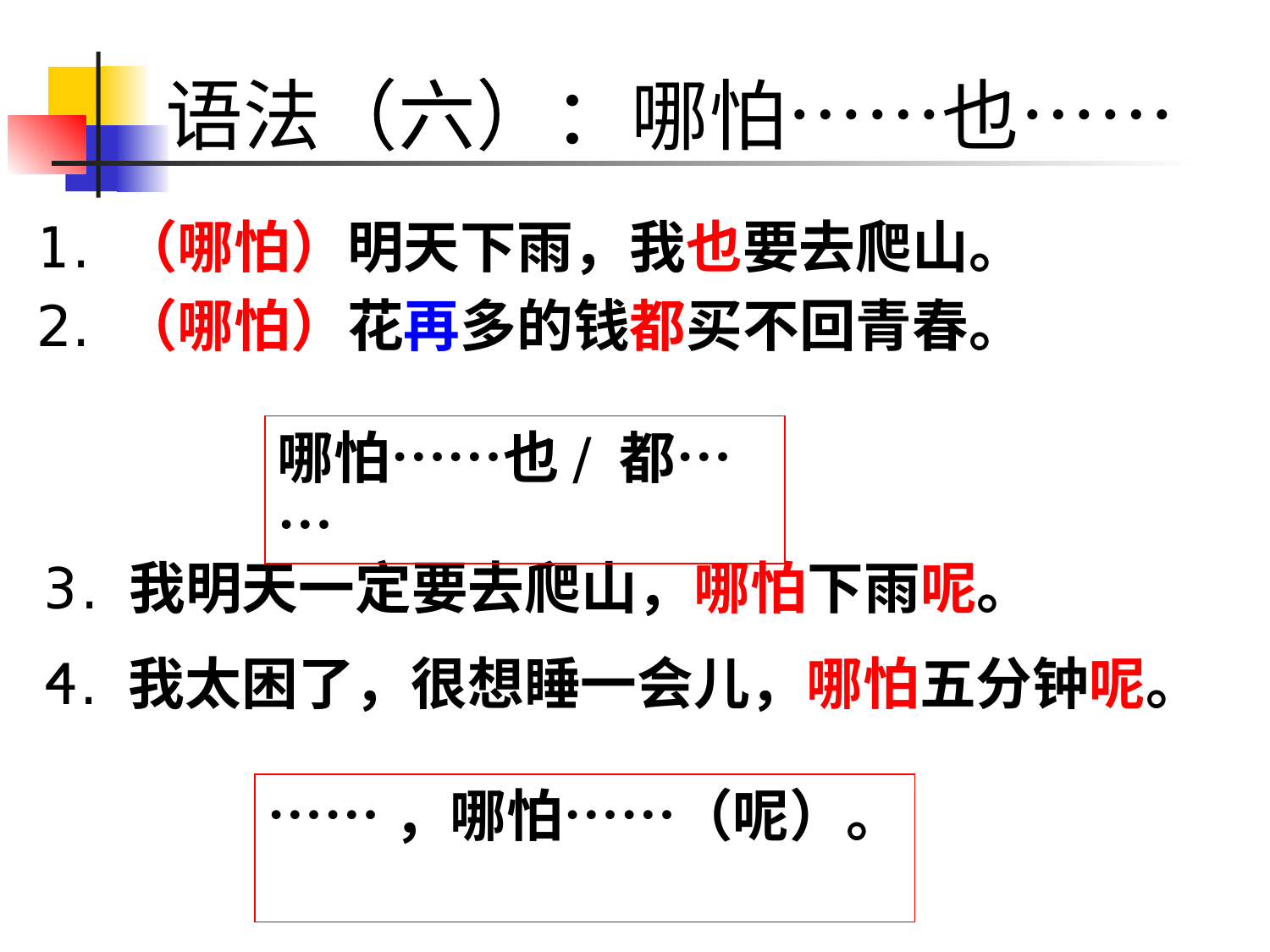

# 语法（六）：哪怕……也……
1. （哪怕）明天下雨，我也要去爬山。
2. （哪怕）花再多的钱都买不回青春。

哪怕……也/都……
3. 我明天一定要去爬山，哪怕下雨呢。
4. 我太困了，很想睡一会儿，哪怕五分钟呢。
……，哪怕……（呢）。